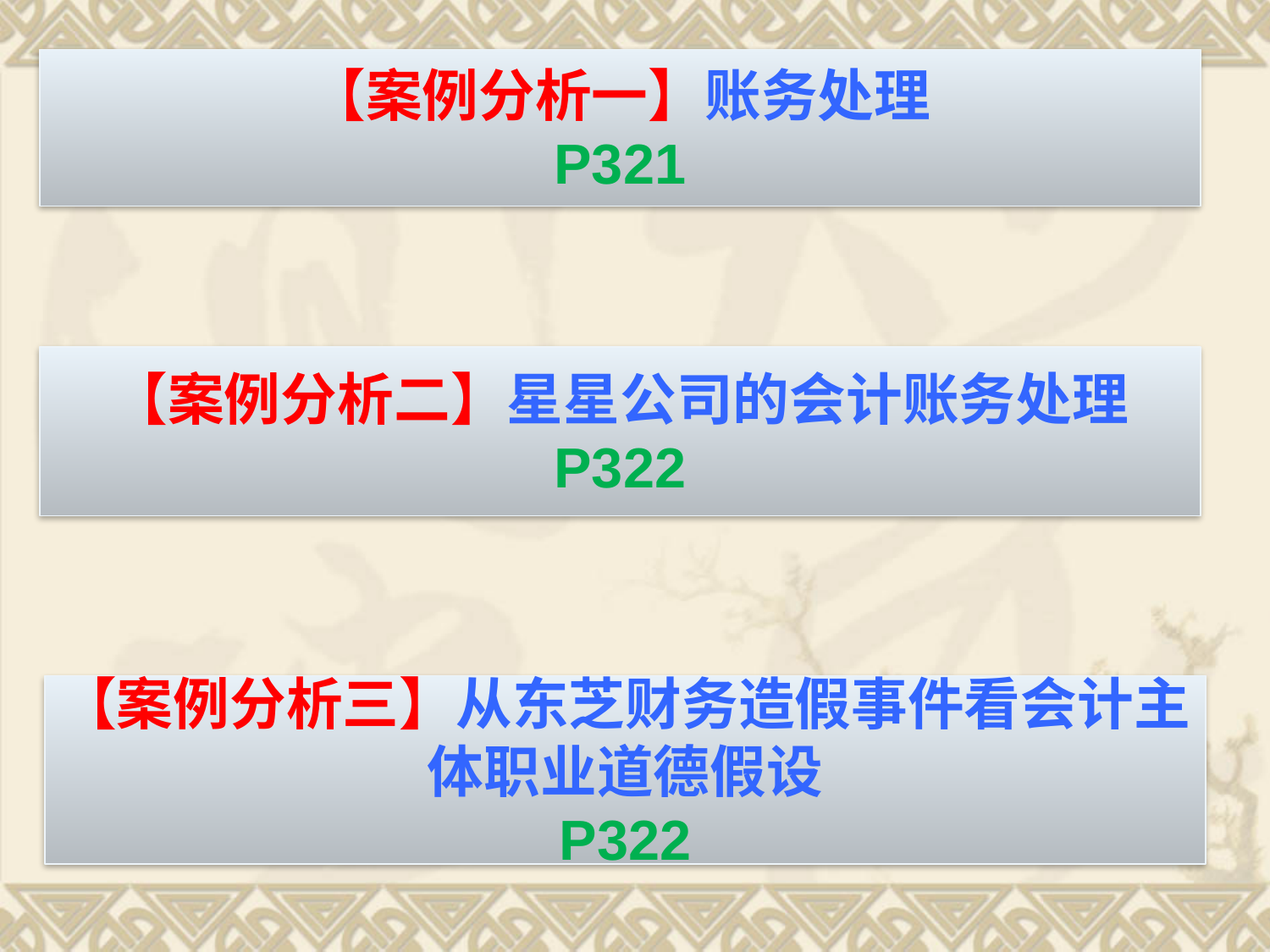

【案例分析一】账务处理
P321
【案例分析二】星星公司的会计账务处理
P322
【案例分析三】从东芝财务造假事件看会计主体职业道德假设
P322